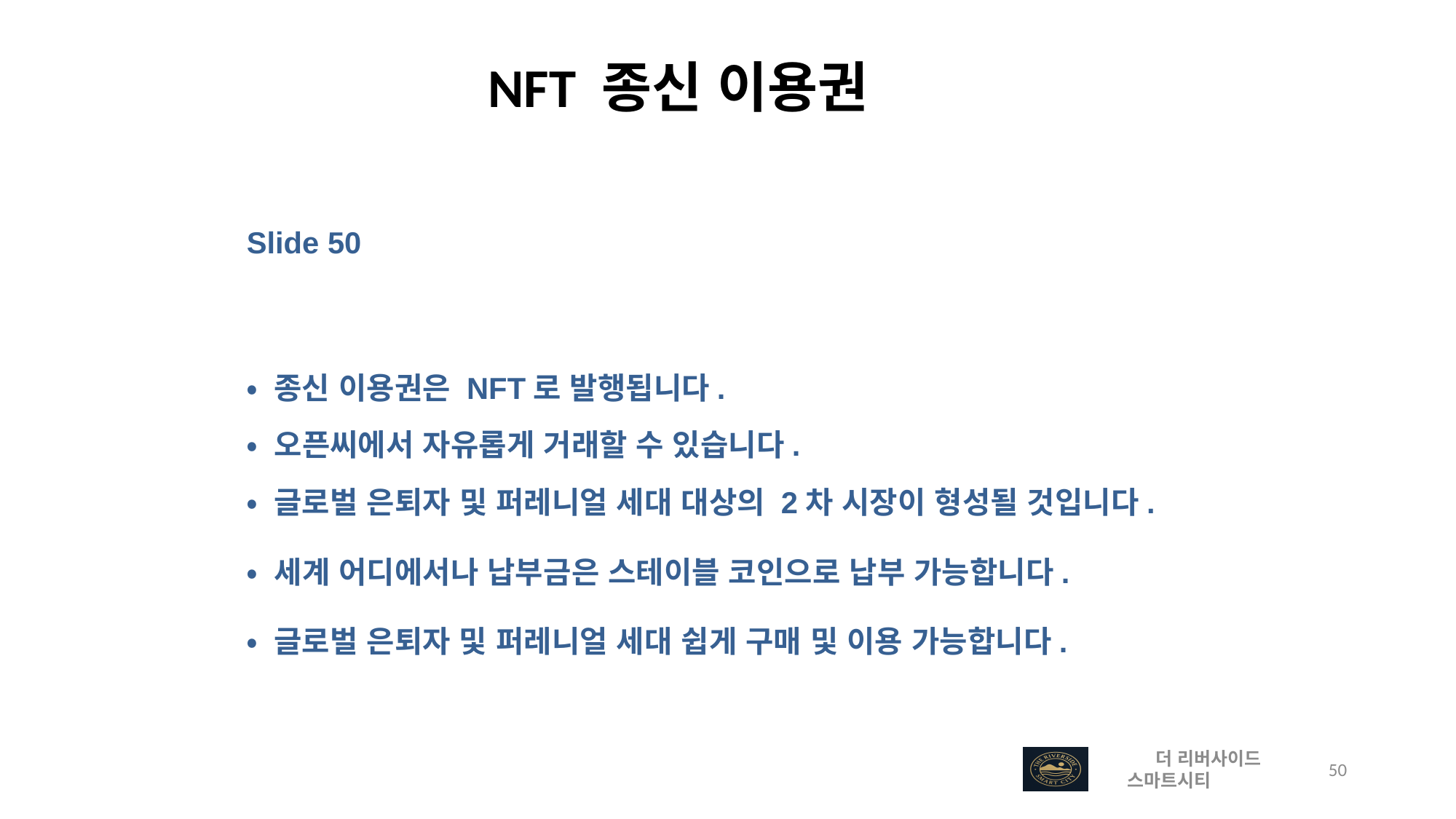

NFT 종신 이용권
Slide 50

• 종신 이용권은 NFT로 발행됩니다.
• 오픈씨에서 자유롭게 거래할 수 있습니다.
• 글로벌 은퇴자 및 퍼레니얼 세대 대상의 2차 시장이 형성될 것입니다.
• 세계 어디에서나 납부금은 스테이블 코인으로 납부 가능합니다.
• 글로벌 은퇴자 및 퍼레니얼 세대 쉽게 구매 및 이용 가능합니다.

             더 리버사이드 스마트시티
  50